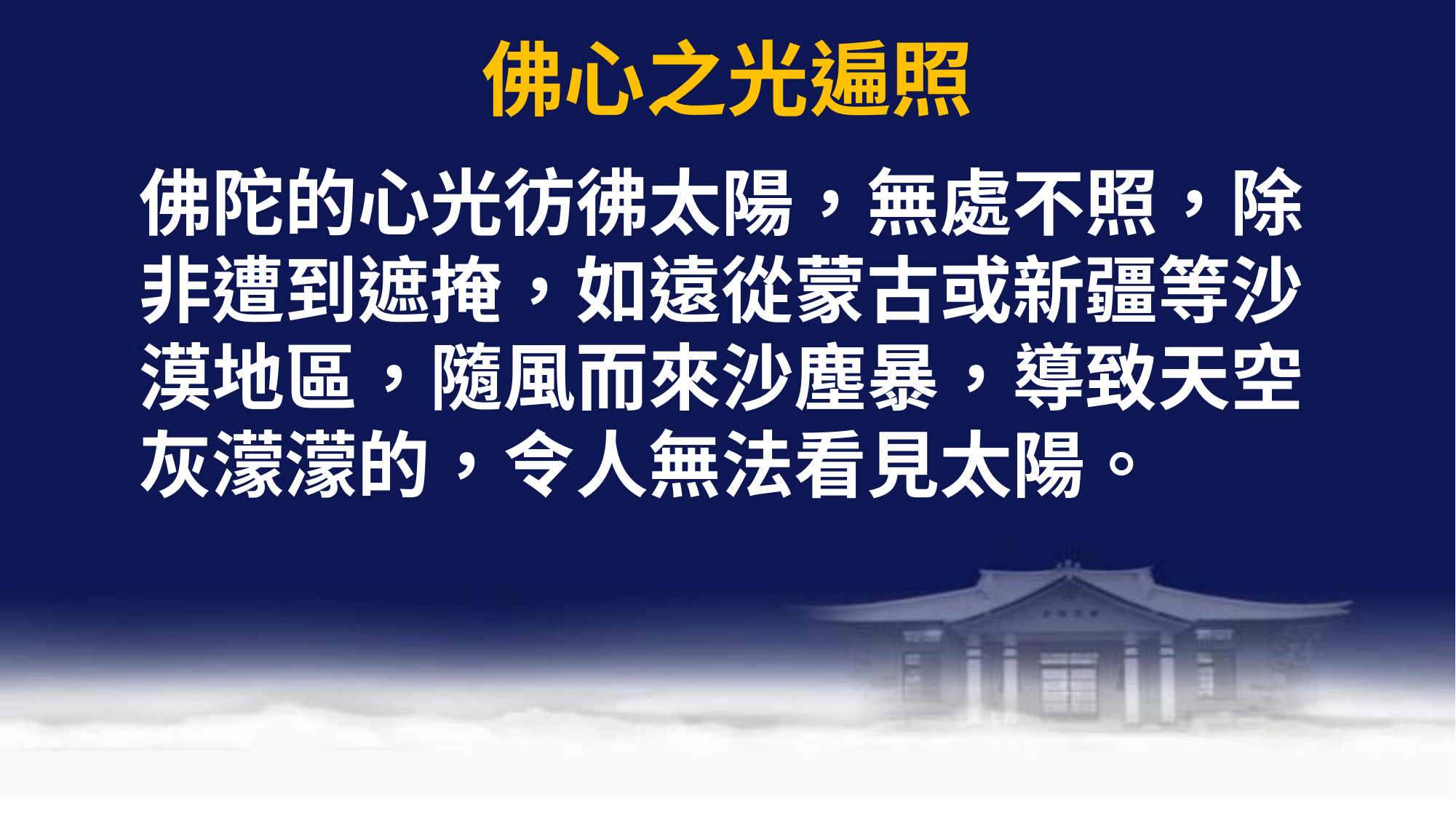

佛心之光遍照
佛陀的心光彷彿太陽，無處不照，除非遭到遮掩，如遠從蒙古或新疆等沙漠地區，隨風而來沙塵暴，導致天空灰濛濛的，令人無法看見太陽。